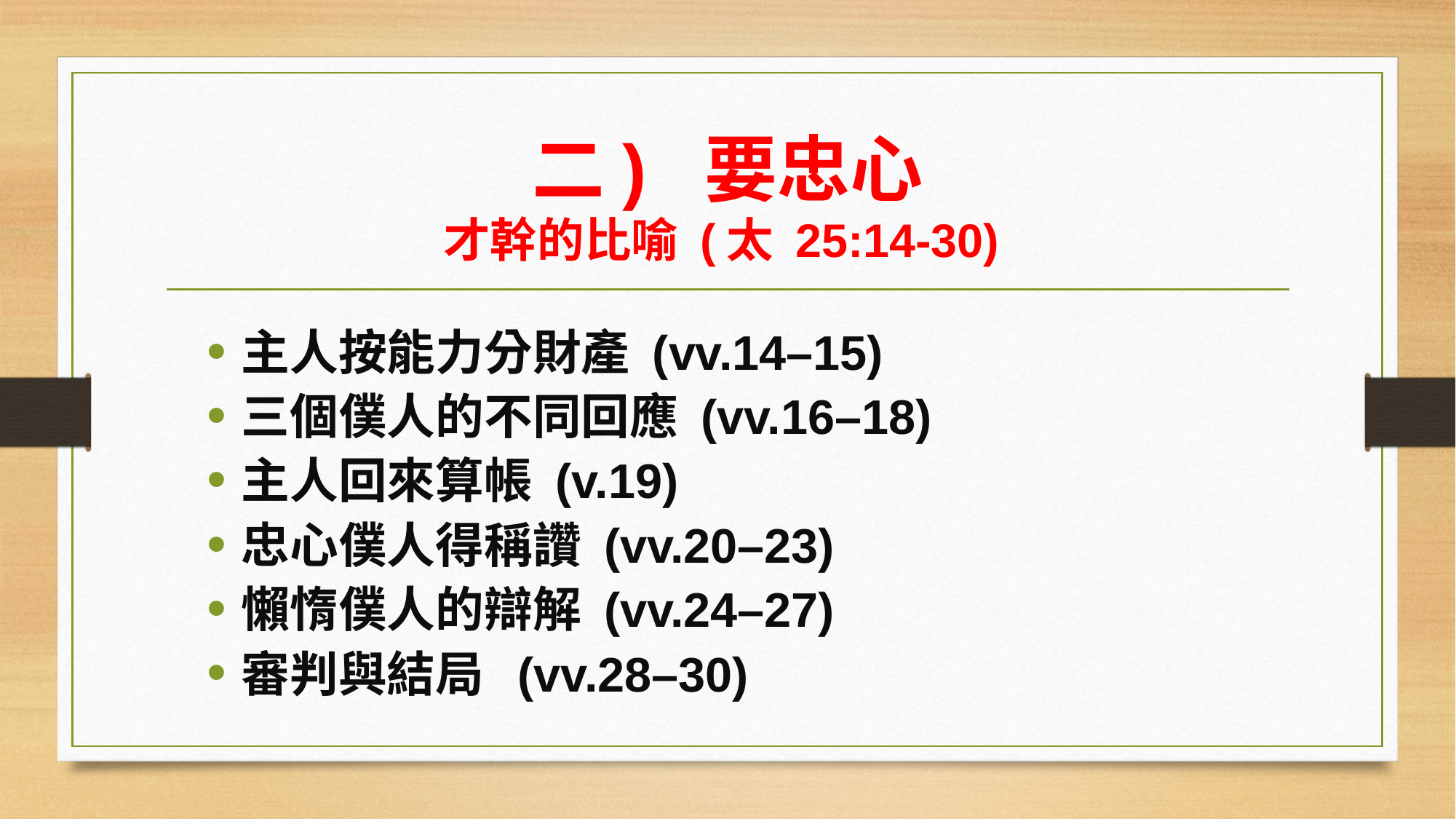

# 二)  要忠心 才幹的比喻 (太 25:14-30)
主人按能力分財產 (vv.14–15)
三個僕人的不同回應 (vv.16–18)
主人回來算帳 (v.19)
忠心僕人得稱讚 (vv.20–23)
懶惰僕人的辯解 (vv.24–27)
審判與結局  (vv.28–30)